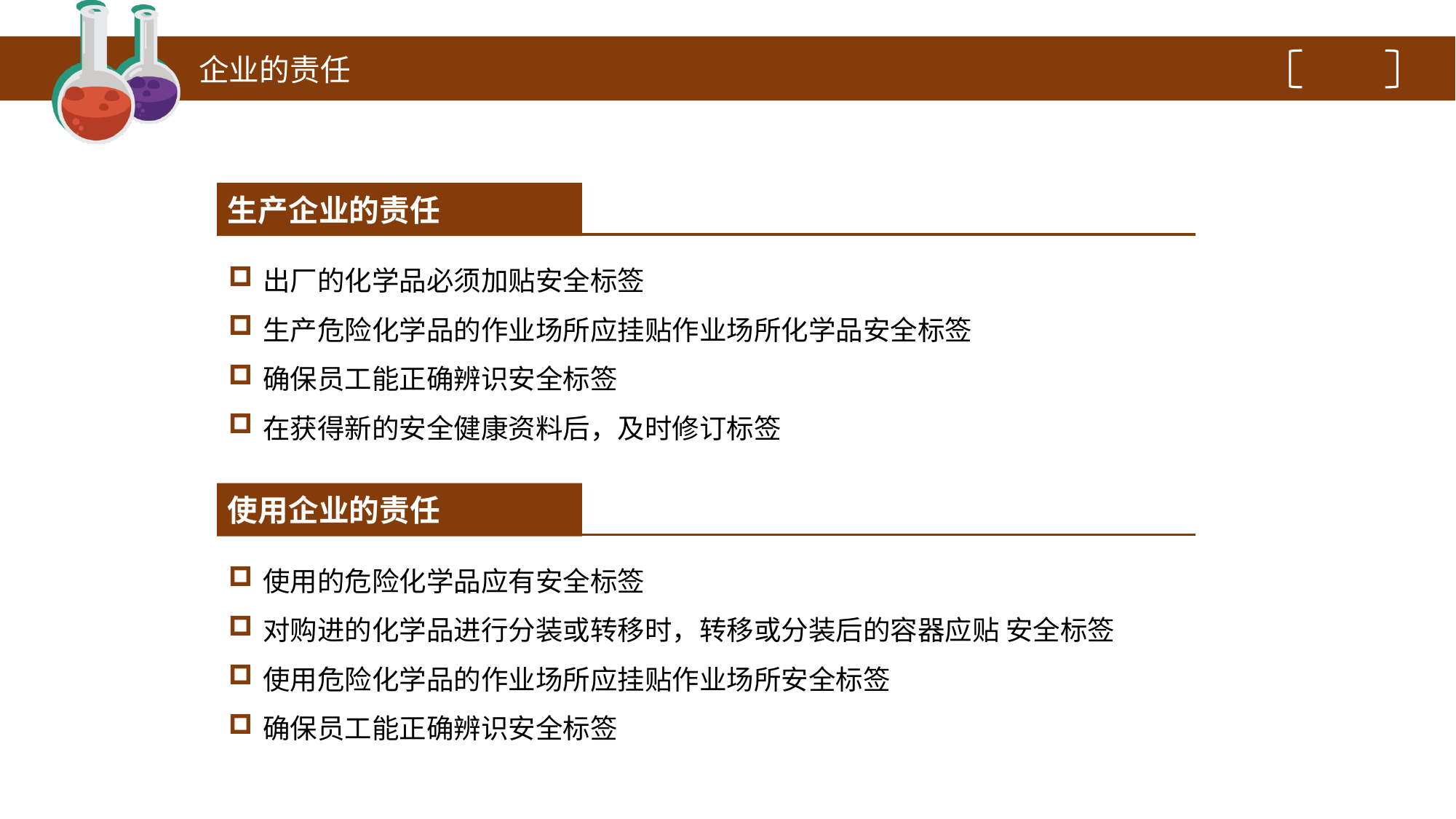

企业的责任
27
生产企业的责任
出厂的化学品必须加贴安全标签
生产危险化学品的作业场所应挂贴作业场所化学品安全标签
确保员工能正确辨识安全标签
在获得新的安全健康资料后，及时修订标签
使用企业的责任
使用的危险化学品应有安全标签
对购进的化学品进行分装或转移时，转移或分装后的容器应贴 安全标签
使用危险化学品的作业场所应挂贴作业场所安全标签
确保员工能正确辨识安全标签